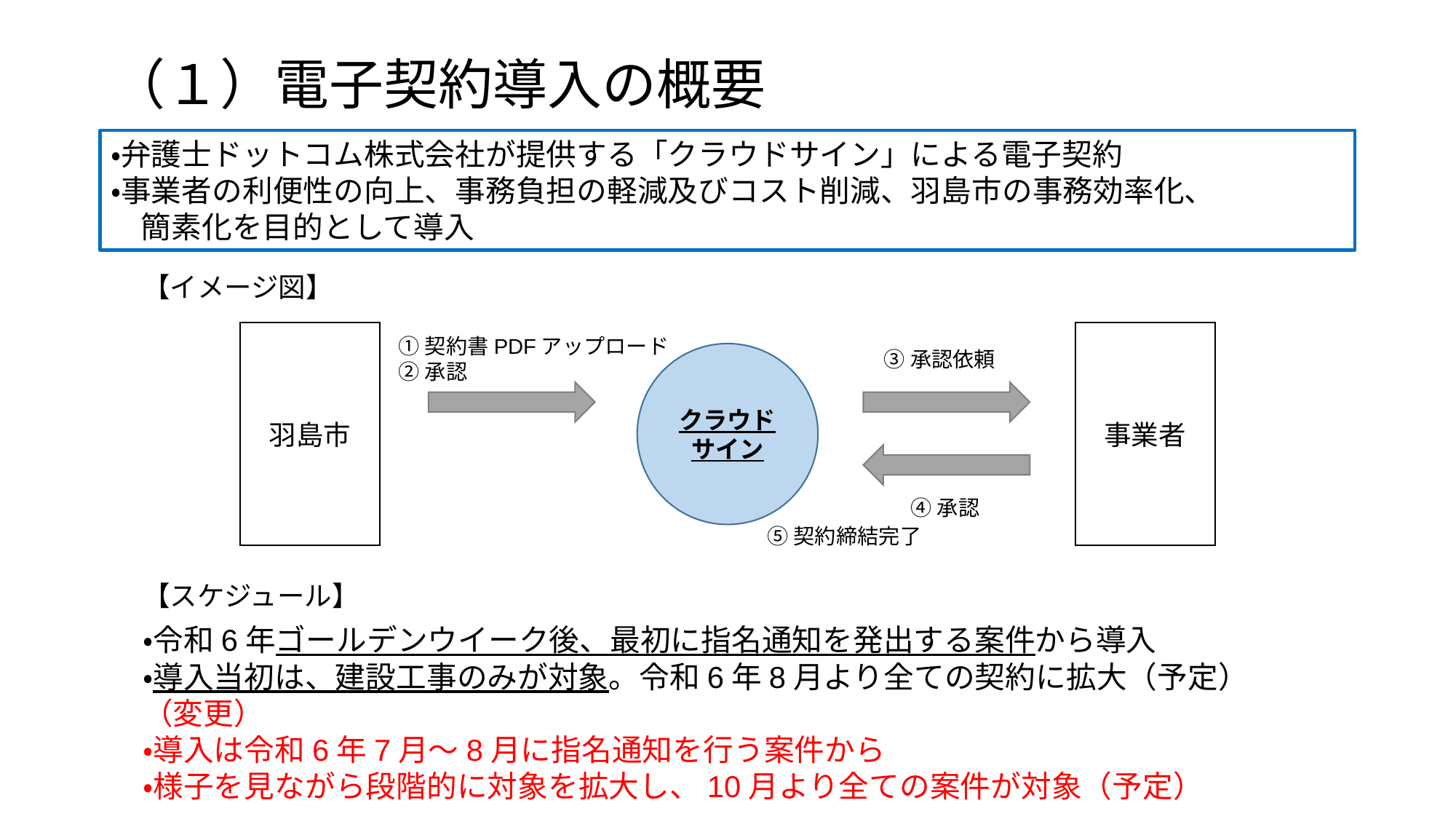

# （１）電子契約導入の概要
・弁護士ドットコム株式会社が提供する「クラウドサイン」による電子契約
・事業者の利便性の向上、事務負担の軽減及びコスト削減、羽島市の事務効率化、
　簡素化を目的として導入
【イメージ図】
羽島市
事業者
①契約書PDFアップロード
②承認
③承認依頼
クラウドサイン

④承認
⑤契約締結完了
【スケジュール】
・令和6年ゴールデンウイーク後、最初に指名通知を発出する案件から導入
・導入当初は、建設工事のみが対象。令和6年8月より全ての契約に拡大（予定）
（変更）
・導入は令和6年7月～8月に指名通知を行う案件から
・様子を見ながら段階的に対象を拡大し、10月より全ての案件が対象（予定）